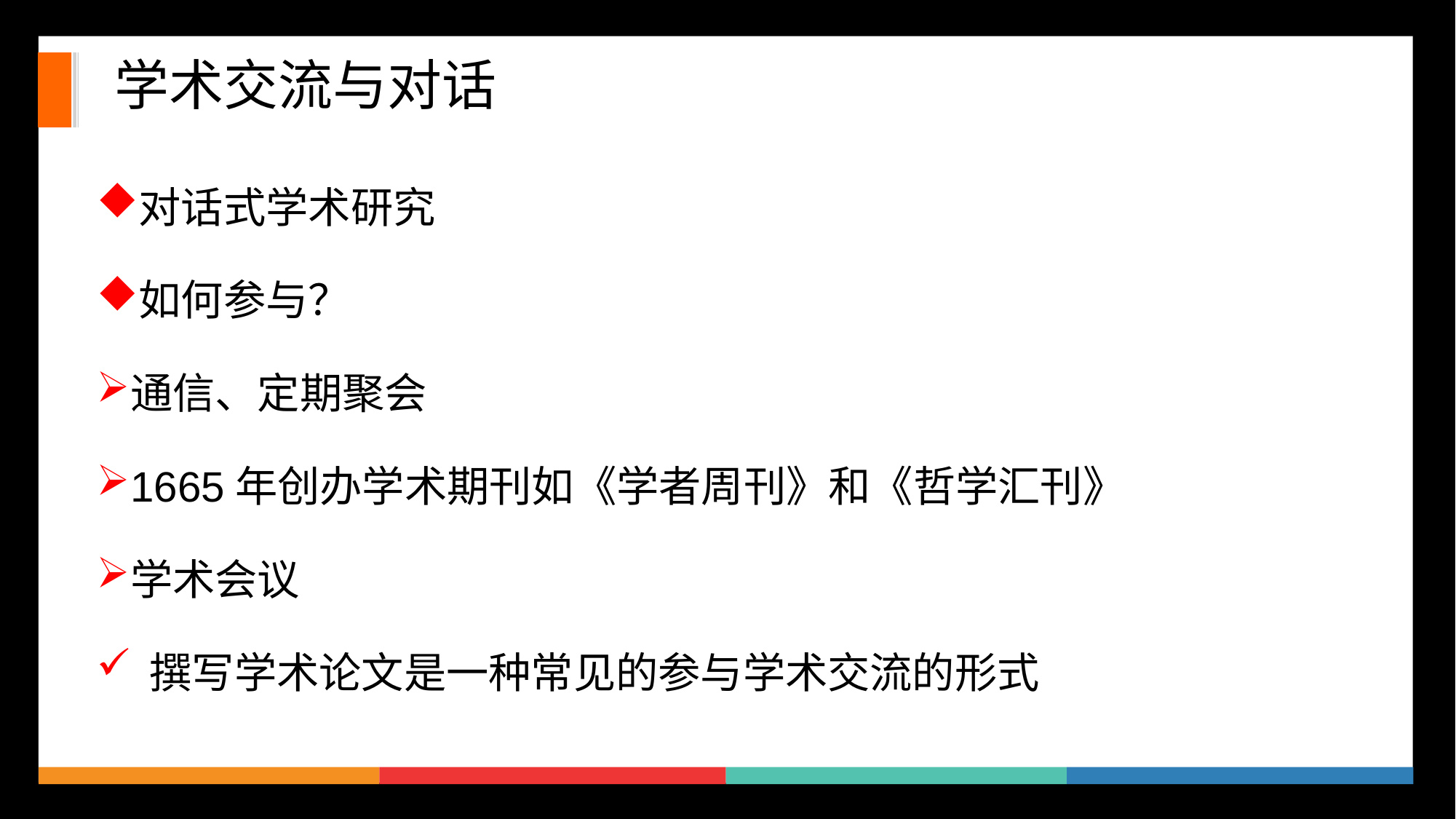

学术交流与对话
对话式学术研究
如何参与？
通信、定期聚会
1665年创办学术期刊如《学者周刊》和《哲学汇刊》
学术会议
撰写学术论文是一种常见的参与学术交流的形式